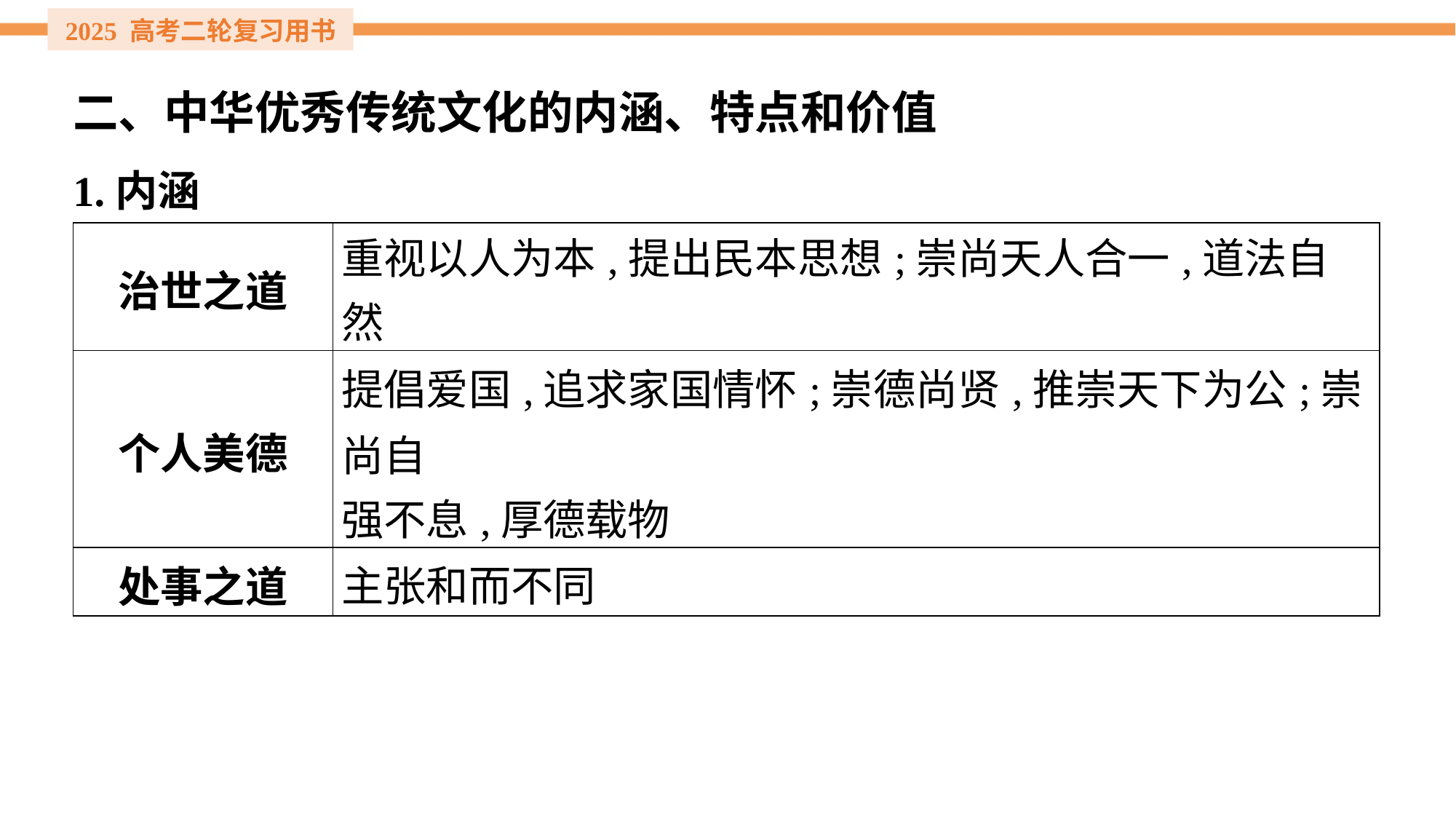

二、中华优秀传统文化的内涵、特点和价值
1.内涵
| 治世之道 | 重视以人为本,提出民本思想;崇尚天人合一,道法自然 |
| --- | --- |
| 个人美德 | 提倡爱国,追求家国情怀;崇德尚贤,推崇天下为公;崇尚自 强不息,厚德载物 |
| 处事之道 | 主张和而不同 |